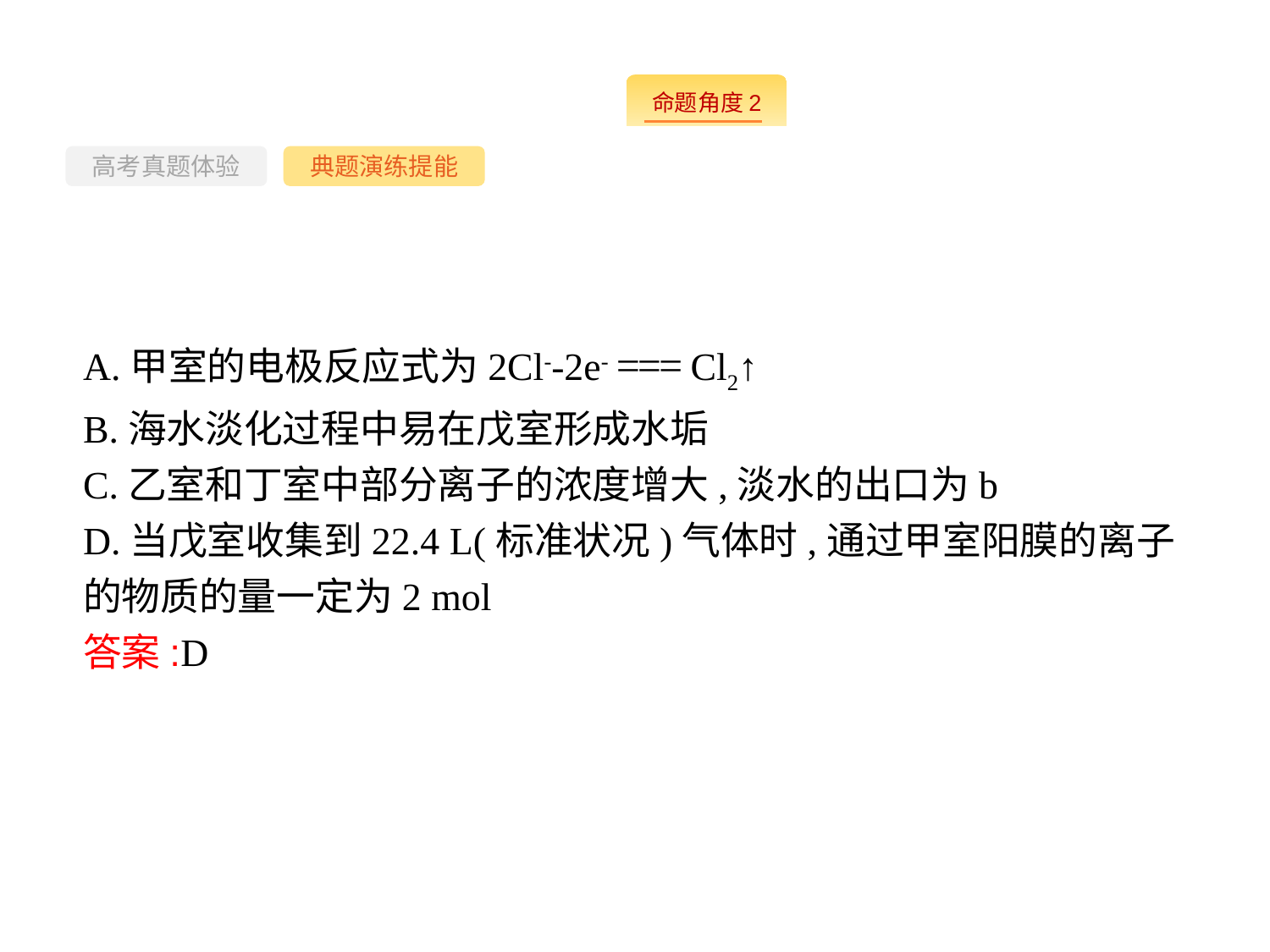

-12-
高考真题体验
典题演练提能
A.甲室的电极反应式为2Cl--2e- === Cl2↑
B.海水淡化过程中易在戊室形成水垢
C.乙室和丁室中部分离子的浓度增大,淡水的出口为b
D.当戊室收集到22.4 L(标准状况)气体时,通过甲室阳膜的离子的物质的量一定为2 mol
答案:D